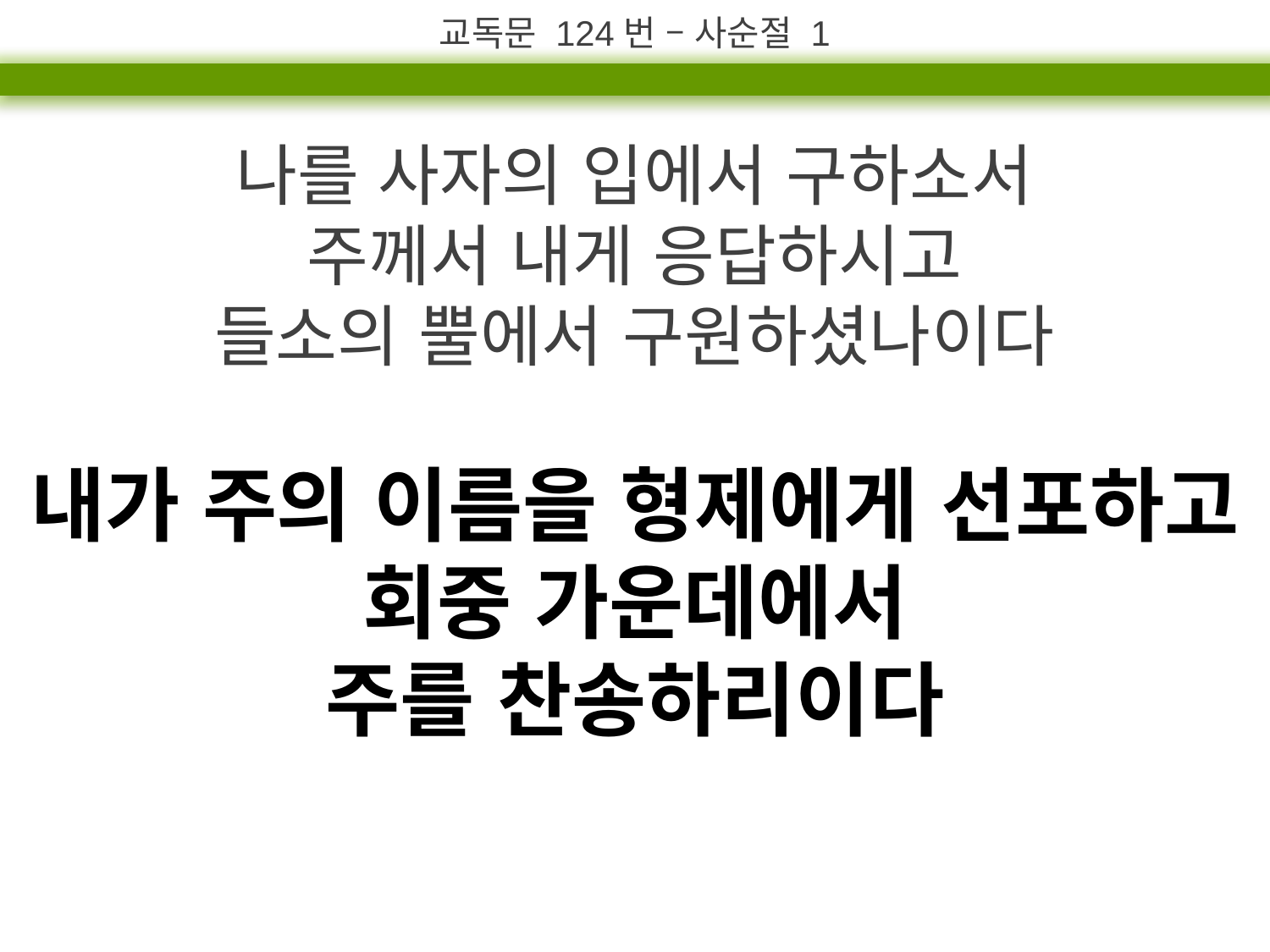

교독문 124번 – 사순절 1

나를 사자의 입에서 구하소서
주께서 내게 응답하시고
들소의 뿔에서 구원하셨나이다
내가 주의 이름을 형제에게 선포하고 회중 가운데에서
주를 찬송하리이다